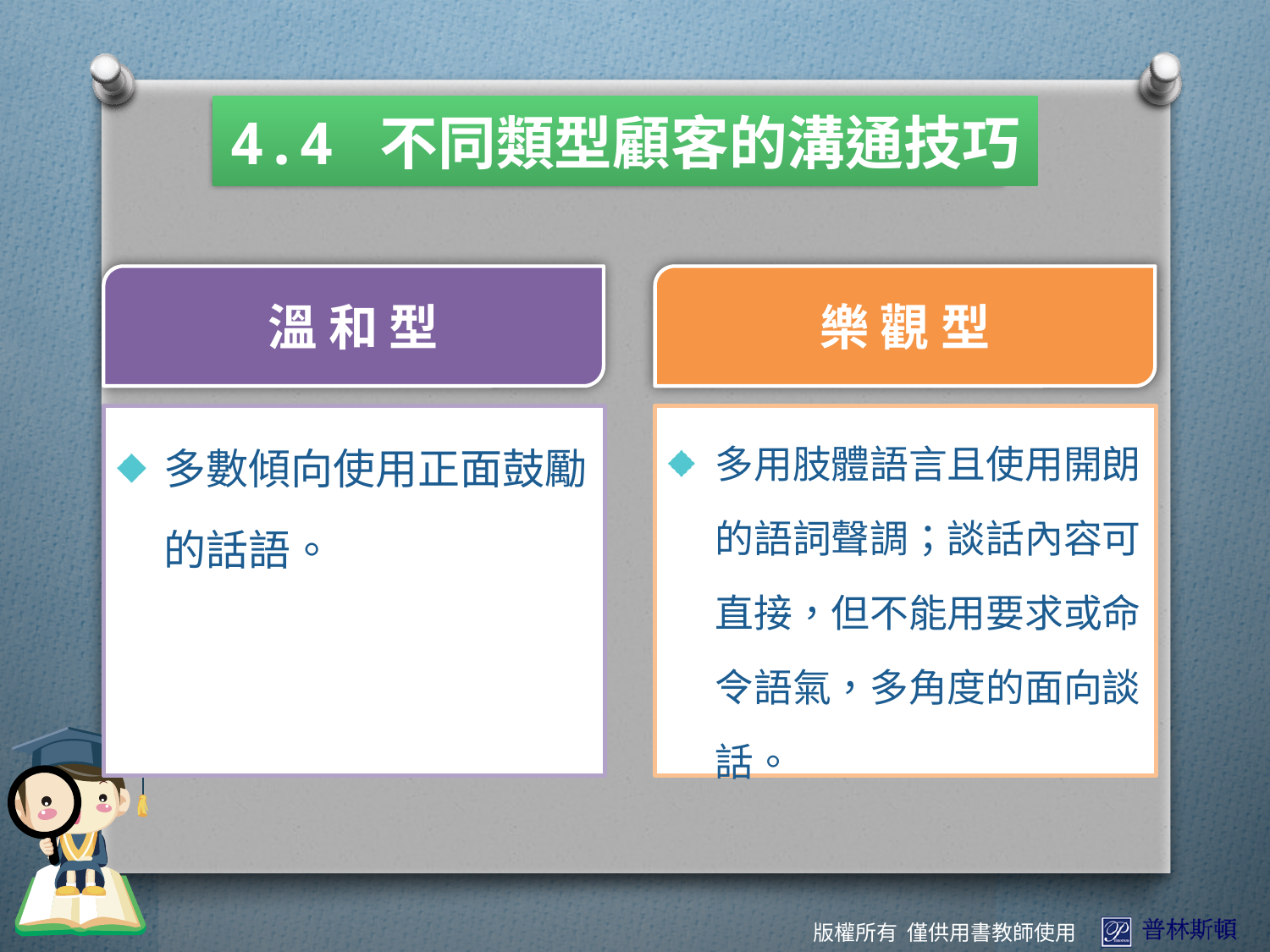

4.4 不同類型顧客的溝通技巧
溫 和 型
樂 觀 型
多數傾向使用正面鼓勵的話語。
多用肢體語言且使用開朗的語詞聲調；談話內容可直接，但不能用要求或命令語氣，多角度的面向談話。